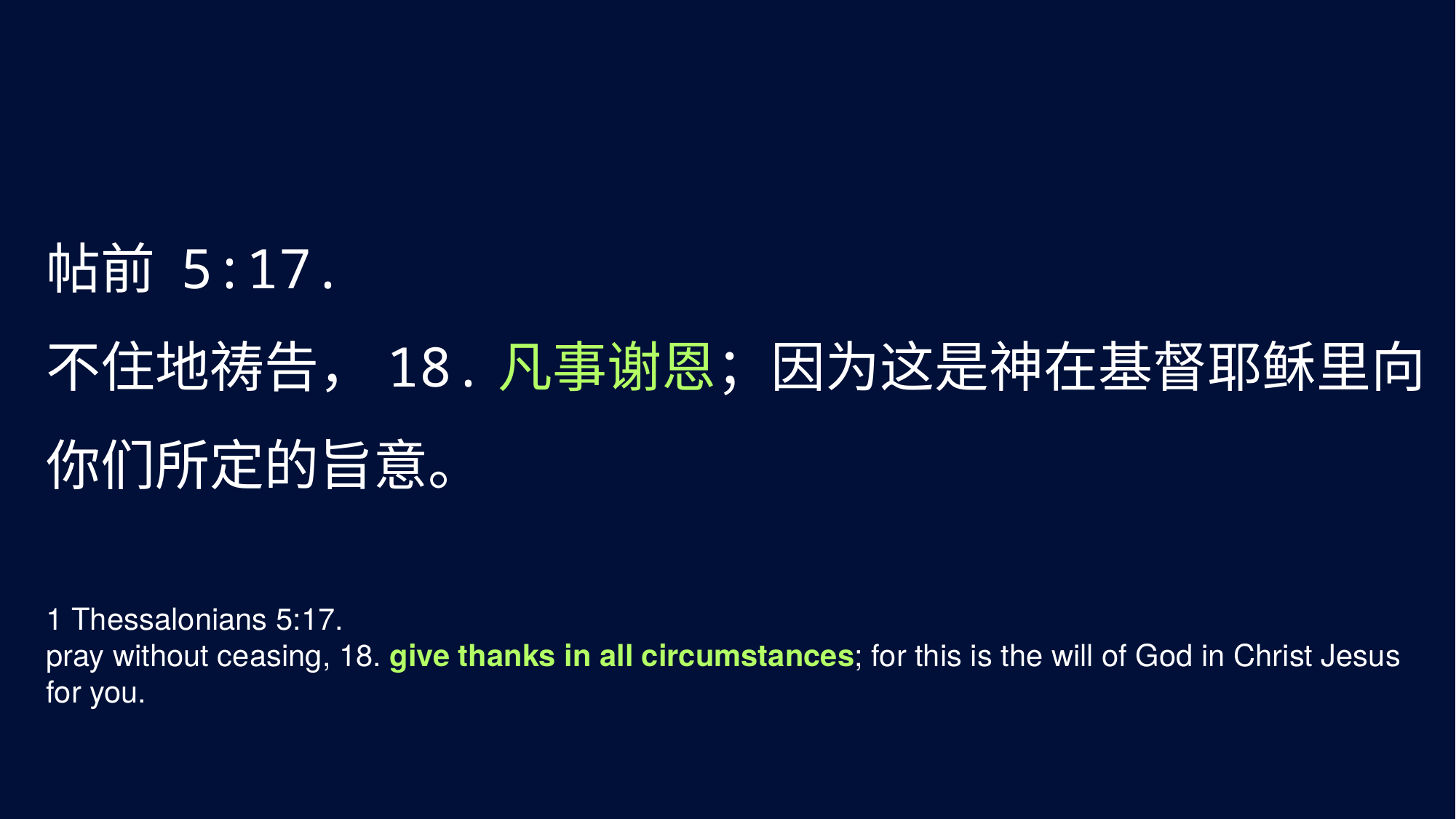

帖前 5:17.
不住地祷告，18.凡事谢恩；因为这是神在基督耶稣里向你们所定的旨意。
1 Thessalonians 5:17.
pray without ceasing, 18. give thanks in all circumstances; for this is the will of God in Christ Jesus for you.